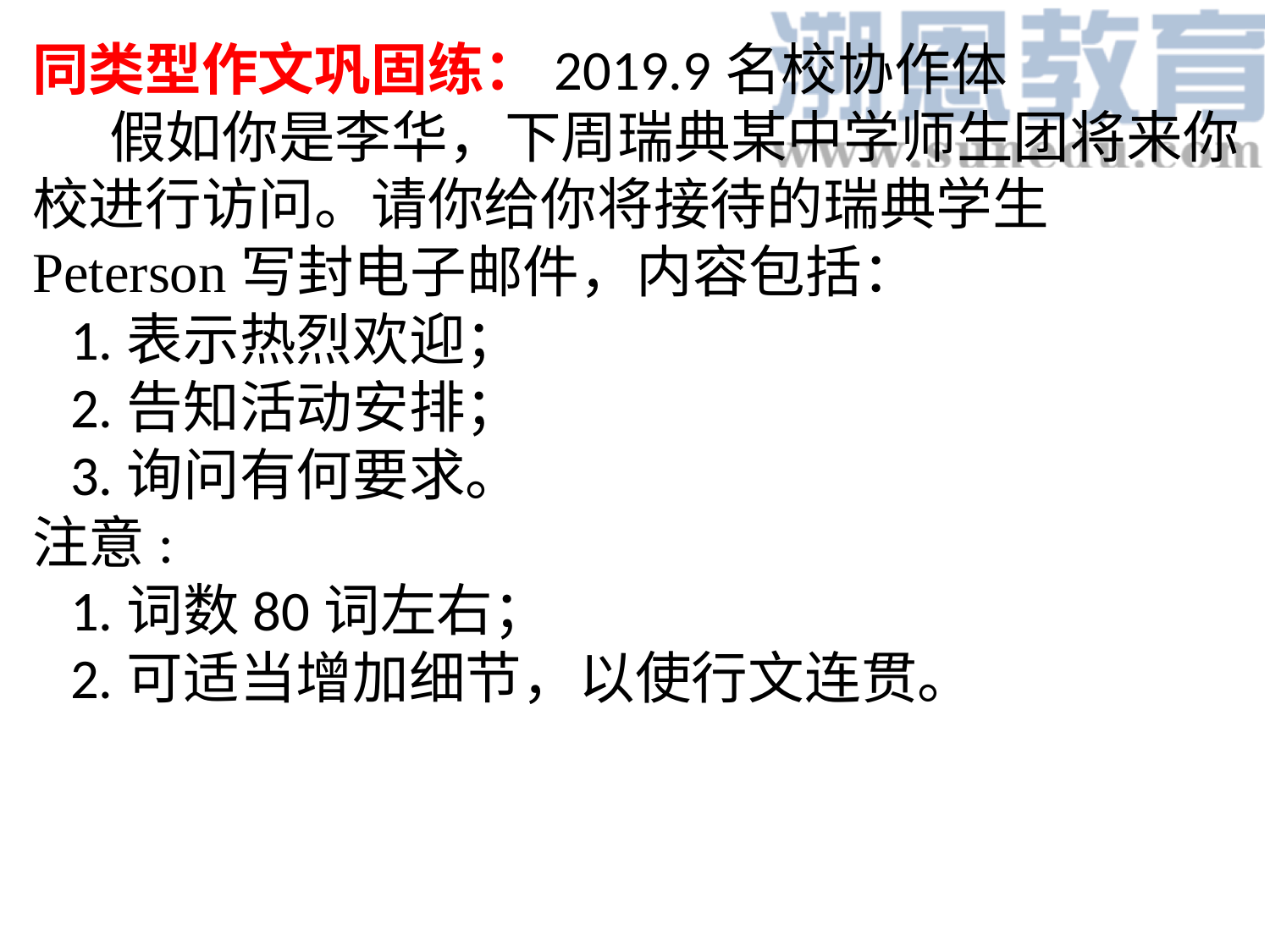

同类型作文巩固练：2019.9名校协作体
     假如你是李华，下周瑞典某中学师生团将来你校进行访问。请你给你将接待的瑞典学生 Peterson写封电子邮件，内容包括：
   1.表示热烈欢迎；
   2.告知活动安排；
   3.询问有何要求。
注意:
   1.词数80词左右；
   2.可适当增加细节，以使行文连贯。